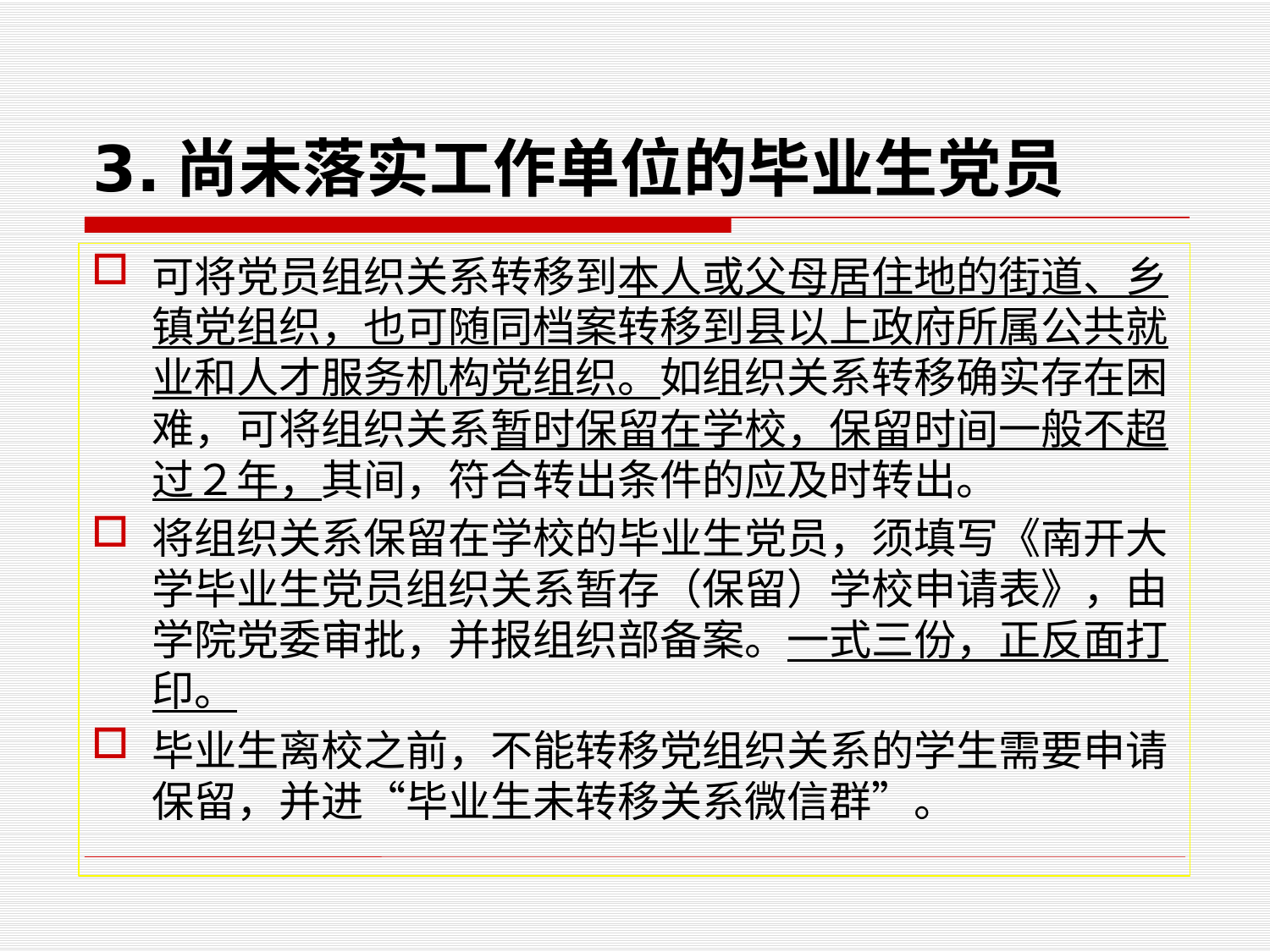

# 3.尚未落实工作单位的毕业生党员
可将党员组织关系转移到本人或父母居住地的街道、乡镇党组织，也可随同档案转移到县以上政府所属公共就业和人才服务机构党组织。如组织关系转移确实存在困难，可将组织关系暂时保留在学校，保留时间一般不超过２年，其间，符合转出条件的应及时转出。
将组织关系保留在学校的毕业生党员，须填写《南开大学毕业生党员组织关系暂存（保留）学校申请表》，由学院党委审批，并报组织部备案。一式三份，正反面打印。
毕业生离校之前，不能转移党组织关系的学生需要申请保留，并进“毕业生未转移关系微信群”。